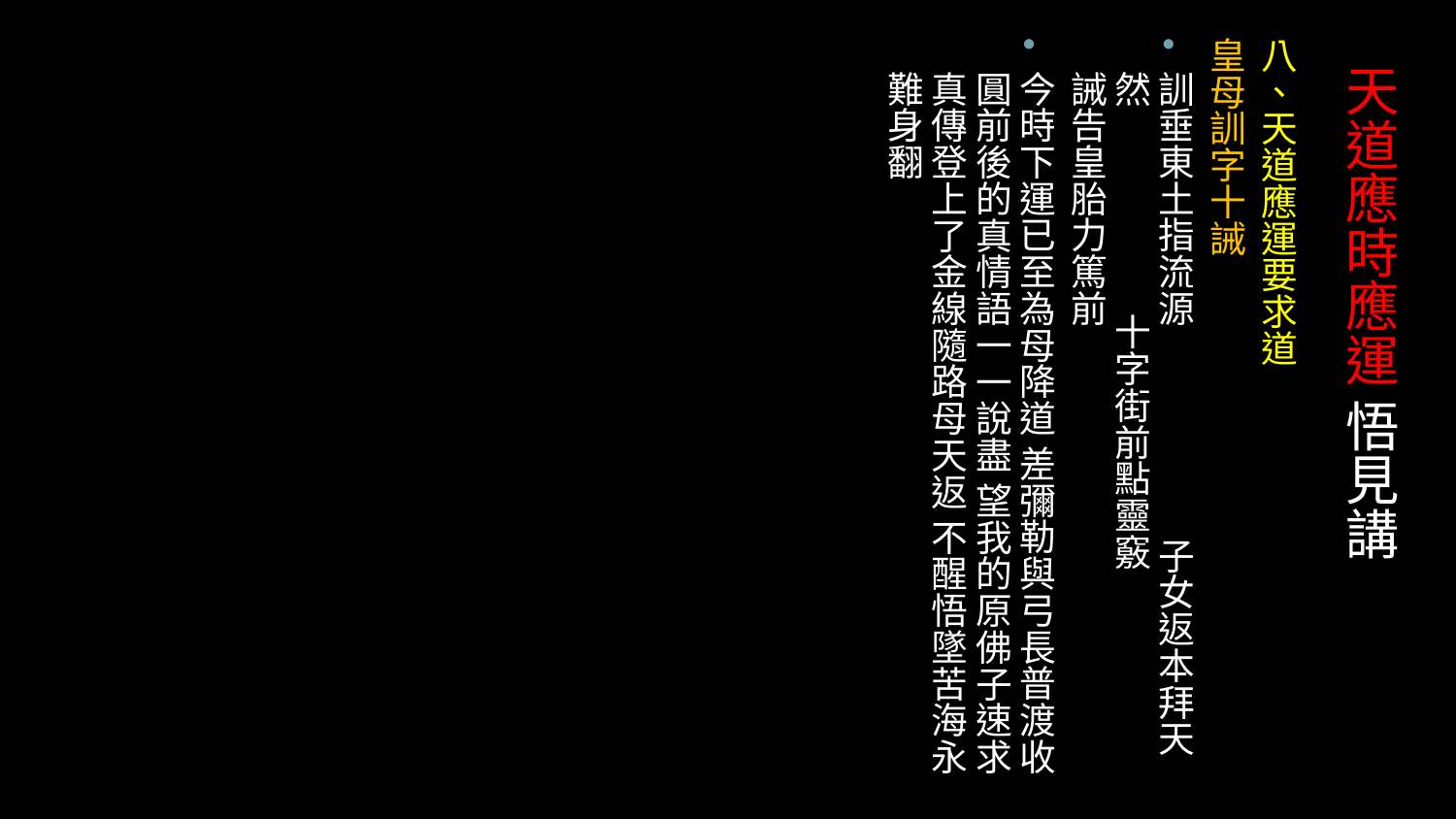

八、天道應運要求道
皇母訓字十誡
訓垂東土指流源　                     子女返本拜天然                         十字街前點靈竅                        誡告皇胎力篤前
今時下運已至為母降道 差彌勒與弓長普渡收圓前後的真情語一一說盡 望我的原佛子速求真傳登上了金線隨路母天返 不醒悟墜苦海永難身翻

# 天道應時應運 悟見講